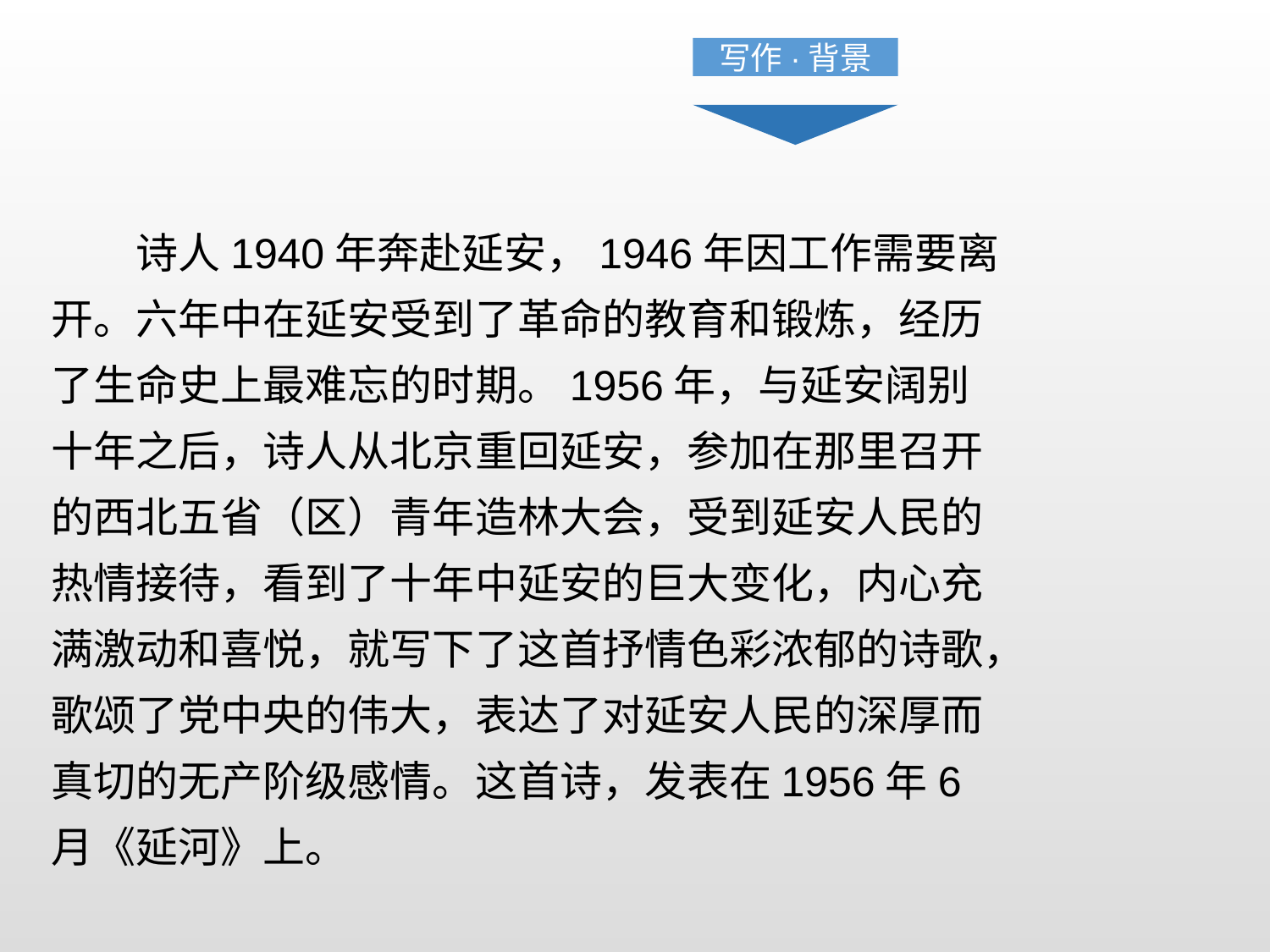

写作·背景

            诗人1940年奔赴延安，1946年因工作需要离开。六年中在延安受到了革命的教育和锻炼，经历了生命史上最难忘的时期。1956年，与延安阔别十年之后，诗人从北京重回延安，参加在那里召开的西北五省（区）青年造林大会，受到延安人民的热情接待，看到了十年中延安的巨大变化，内心充满激动和喜悦，就写下了这首抒情色彩浓郁的诗歌，歌颂了党中央的伟大，表达了对延安人民的深厚而真切的无产阶级感情。这首诗，发表在1956年6月《延河》上。